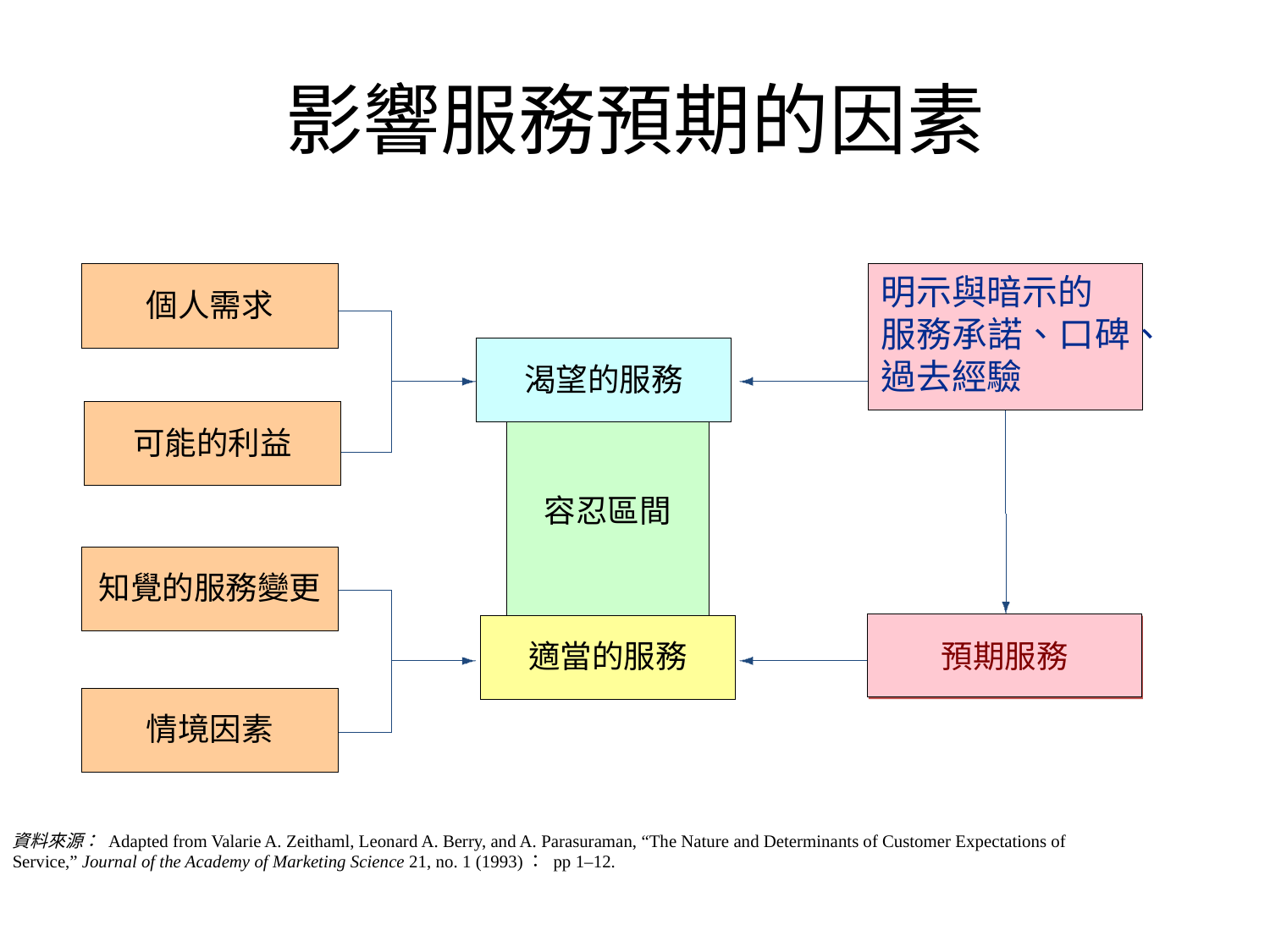

# 影響服務預期的因素

個人需求

明示與暗示的
服務承諾、口碑、過去經驗

渴望的服務

容忍區間
可能的利益

知覺的服務變更

預期服務

適當的服務

情境因素

資料來源： Adapted from Valarie A. Zeithaml, Leonard A. Berry, and A. Parasuraman, “The Nature and Determinants of Customer Expectations of Service,” Journal of the Academy of Marketing Science 21, no. 1 (1993)： pp 1–12.